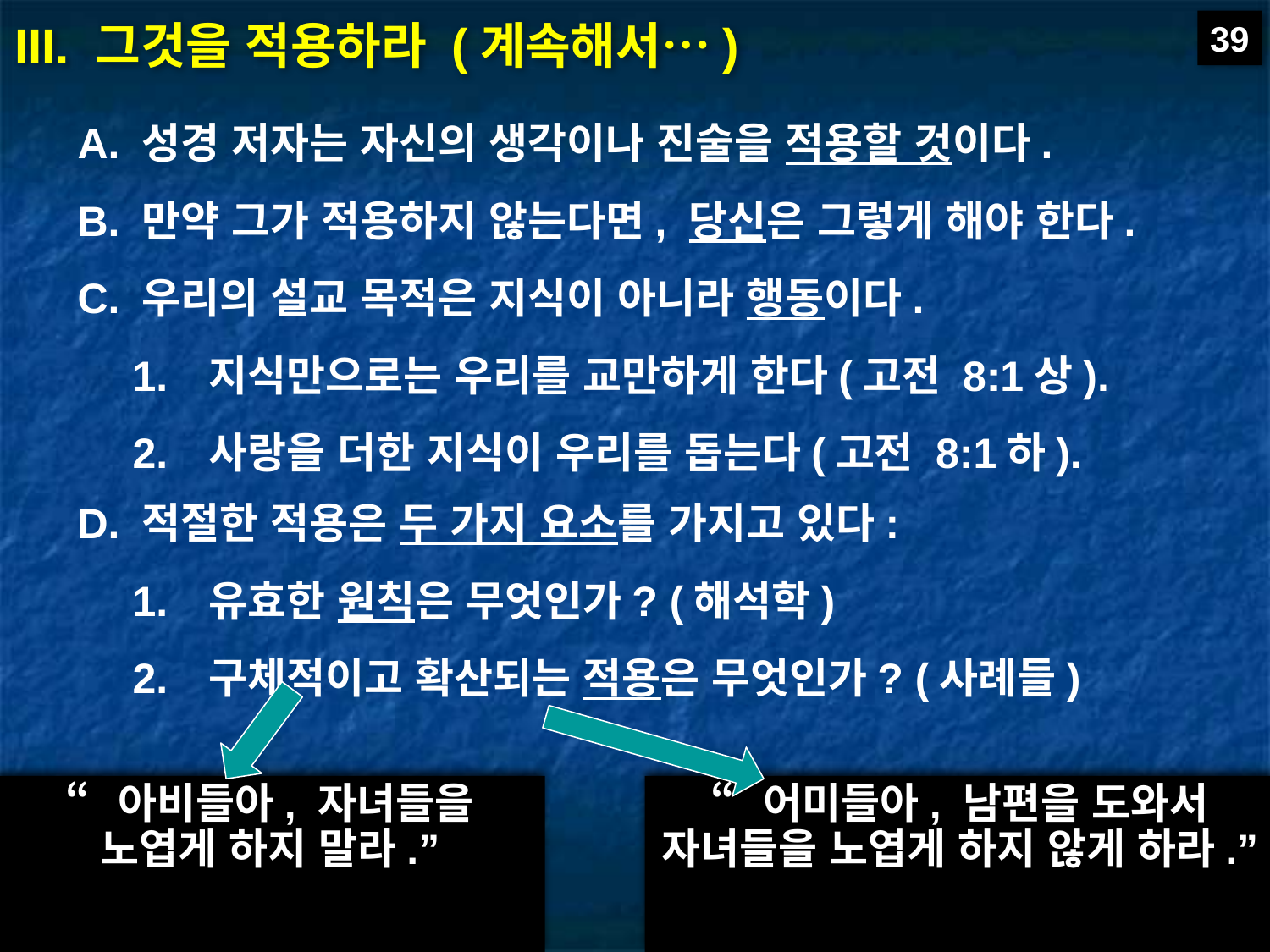

39
# III. 그것을 적용하라 (계속해서…)
A. 성경 저자는 자신의 생각이나 진술을 적용할 것이다.
B. 만약 그가 적용하지 않는다면, 당신은 그렇게 해야 한다.
C. 우리의 설교 목적은 지식이 아니라 행동이다.
1.	지식만으로는 우리를 교만하게 한다(고전 8:1상).
2.	사랑을 더한 지식이 우리를 돕는다(고전 8:1하).
D. 적절한 적용은 두 가지 요소를 가지고 있다:
1.	유효한 원칙은 무엇인가? (해석학)

2.	구체적이고 확산되는 적용은 무엇인가? (사례들)

“아비들아, 자녀들을 노엽게 하지 말라.”
“어미들아, 남편을 도와서 자녀들을 노엽게 하지 않게 하라.”